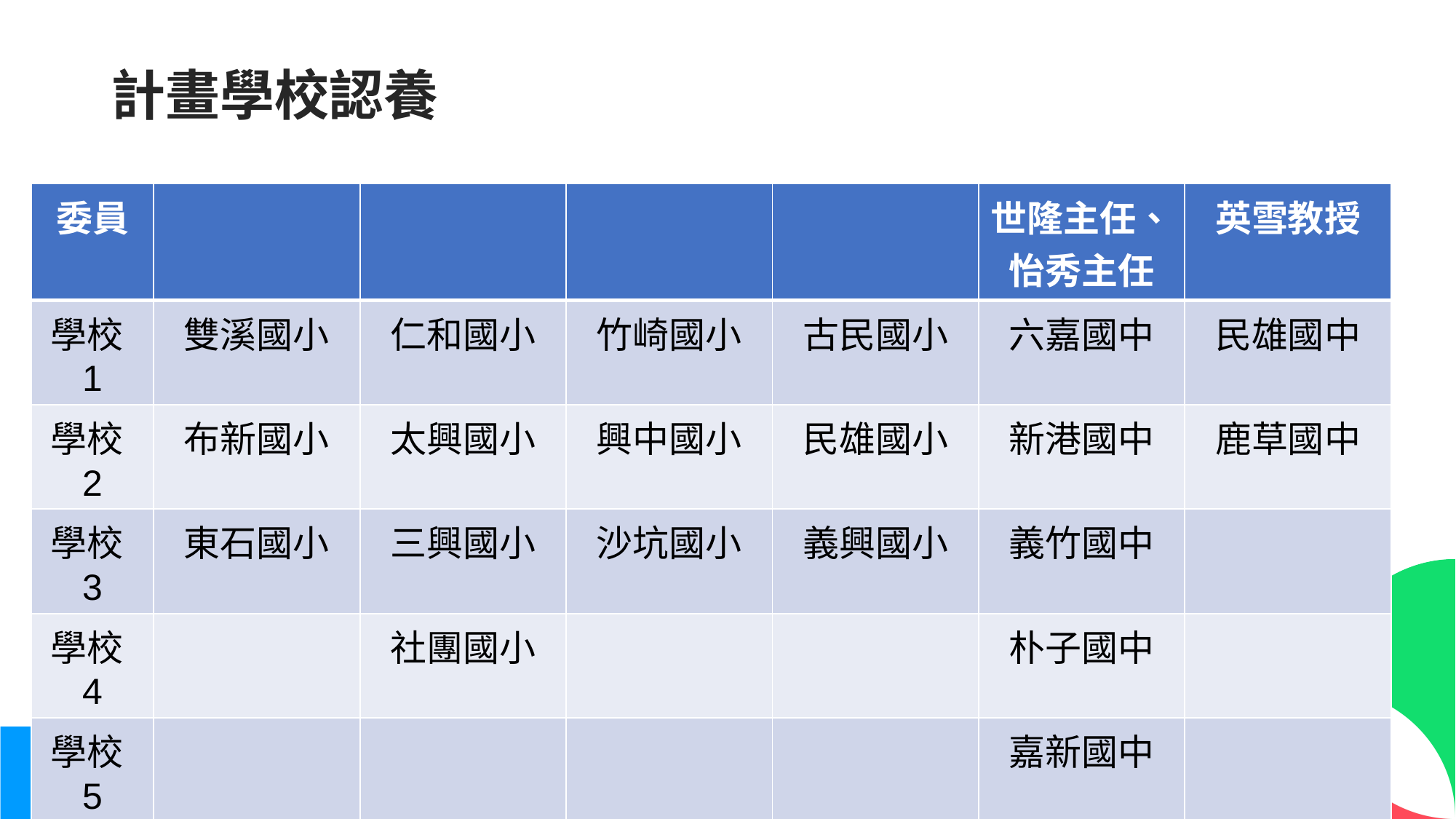

# 計畫學校認養
| 委員 |  |  |  |  | 世隆主任、 怡秀主任 | 英雪教授 |
| --- | --- | --- | --- | --- | --- | --- |
| 學校1 | 雙溪國小 | 仁和國小 | 竹崎國小 | 古民國小 | 六嘉國中 | 民雄國中 |
| 學校2 | 布新國小 | 太興國小 | 興中國小 | 民雄國小 | 新港國中 | 鹿草國中 |
| 學校3 | 東石國小 | 三興國小 | 沙坑國小 | 義興國小 | 義竹國中 |  |
| 學校4 |  | 社團國小 |  |  | 朴子國中 |  |
| 學校5 |  |  |  |  | 嘉新國中 |  |